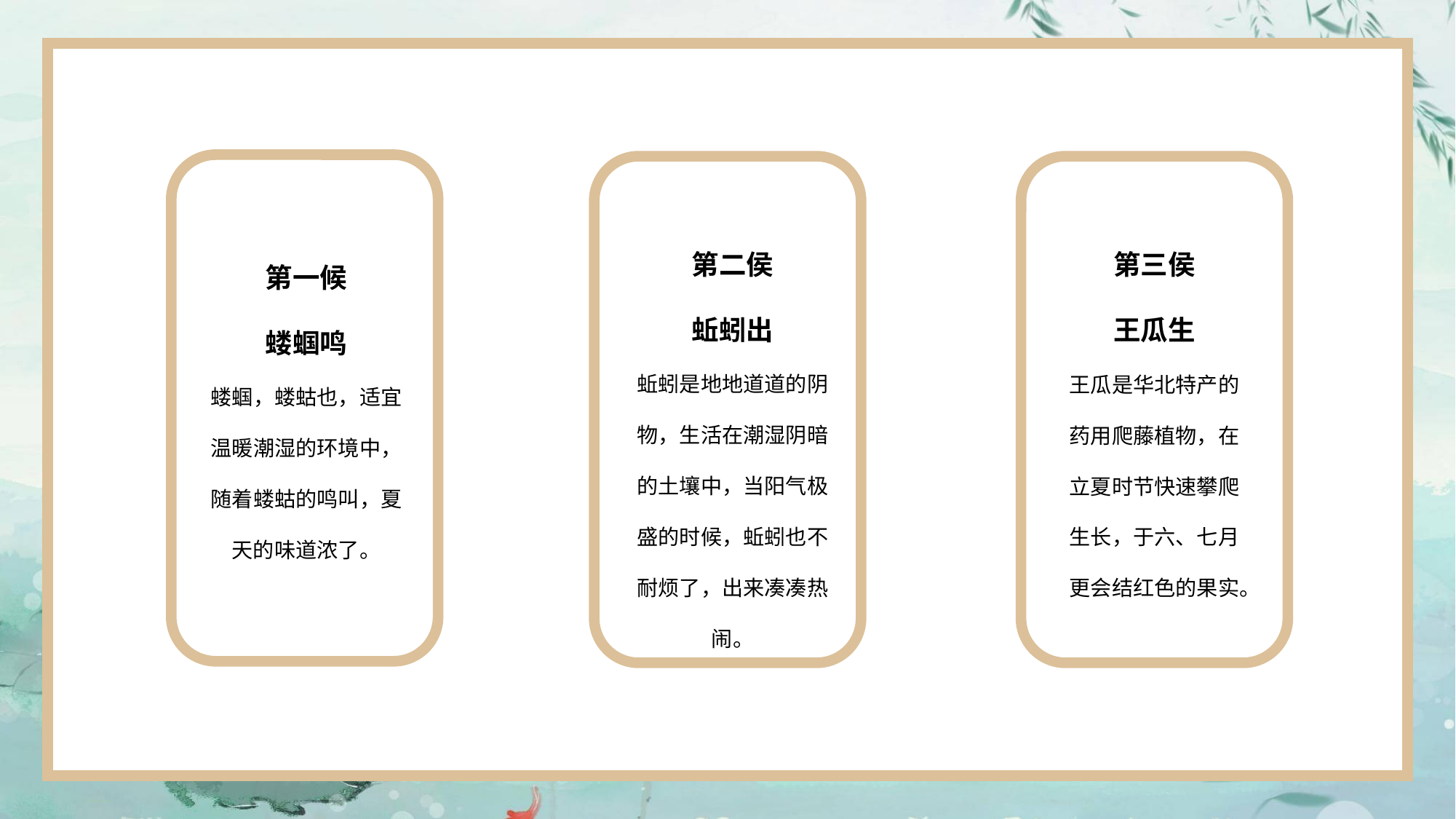

第一候
蝼蝈鸣
蝼蝈，蝼蛄也，适宜温暖潮湿的环境中，随着蝼蛄的鸣叫，夏天的味道浓了。

第二侯
蚯蚓出
蚯蚓是地地道道的阴物，生活在潮湿阴暗的土壤中，当阳气极盛的时候，蚯蚓也不耐烦了，出来凑凑热闹。

第三侯
王瓜生
王瓜是华北特产的药用爬藤植物，在立夏时节快速攀爬生长，于六、七月更会结红色的果实。
节日PPT模板 http://www.ypppt.com/jieri/